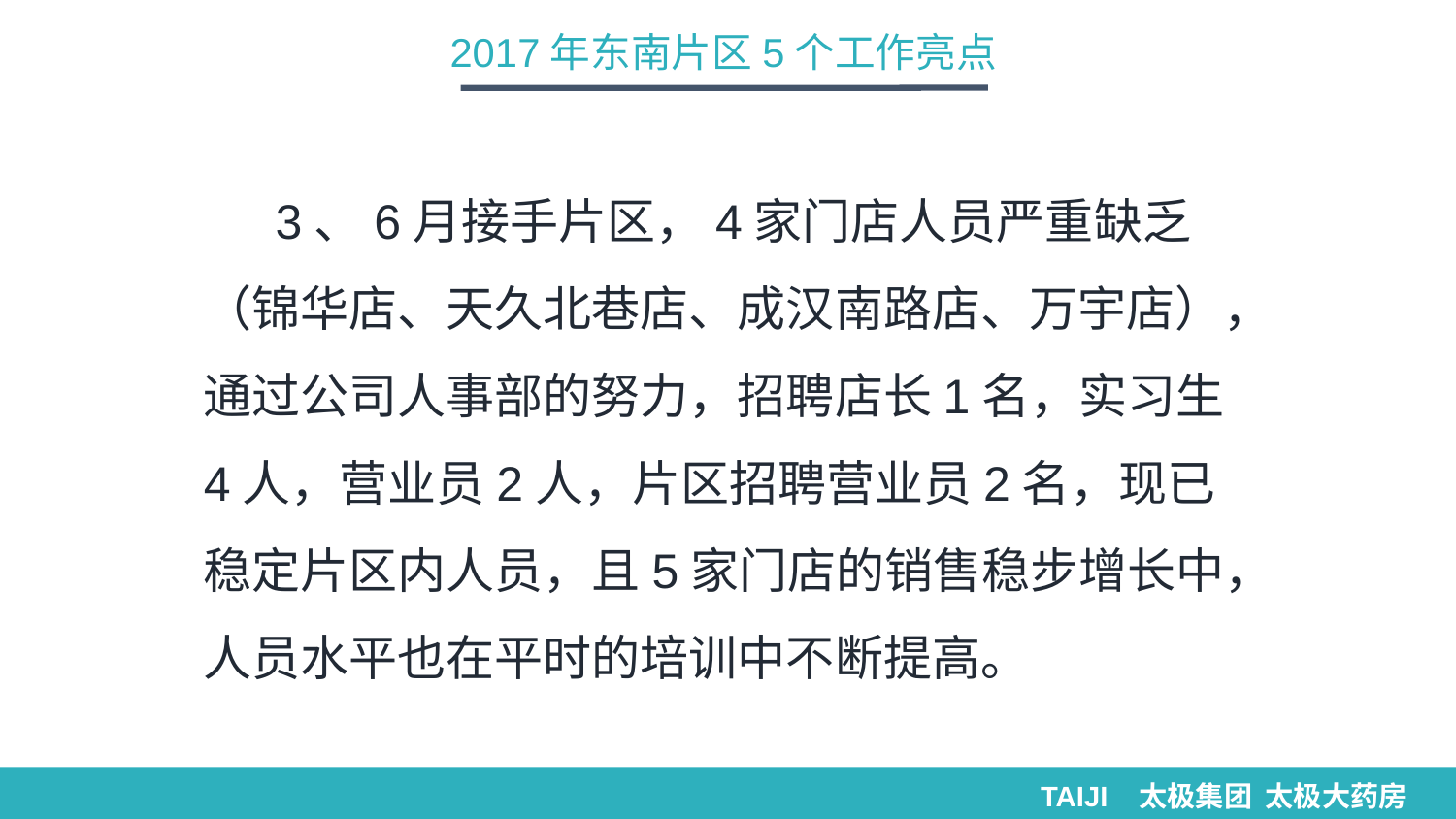

2017年东南片区5个工作亮点
3、6月接手片区，4家门店人员严重缺乏（锦华店、天久北巷店、成汉南路店、万宇店），通过公司人事部的努力，招聘店长1名，实习生4人，营业员2人，片区招聘营业员2名，现已稳定片区内人员，且5家门店的销售稳步增长中，人员水平也在平时的培训中不断提高。

TAIJI   太极集团  太极大药房